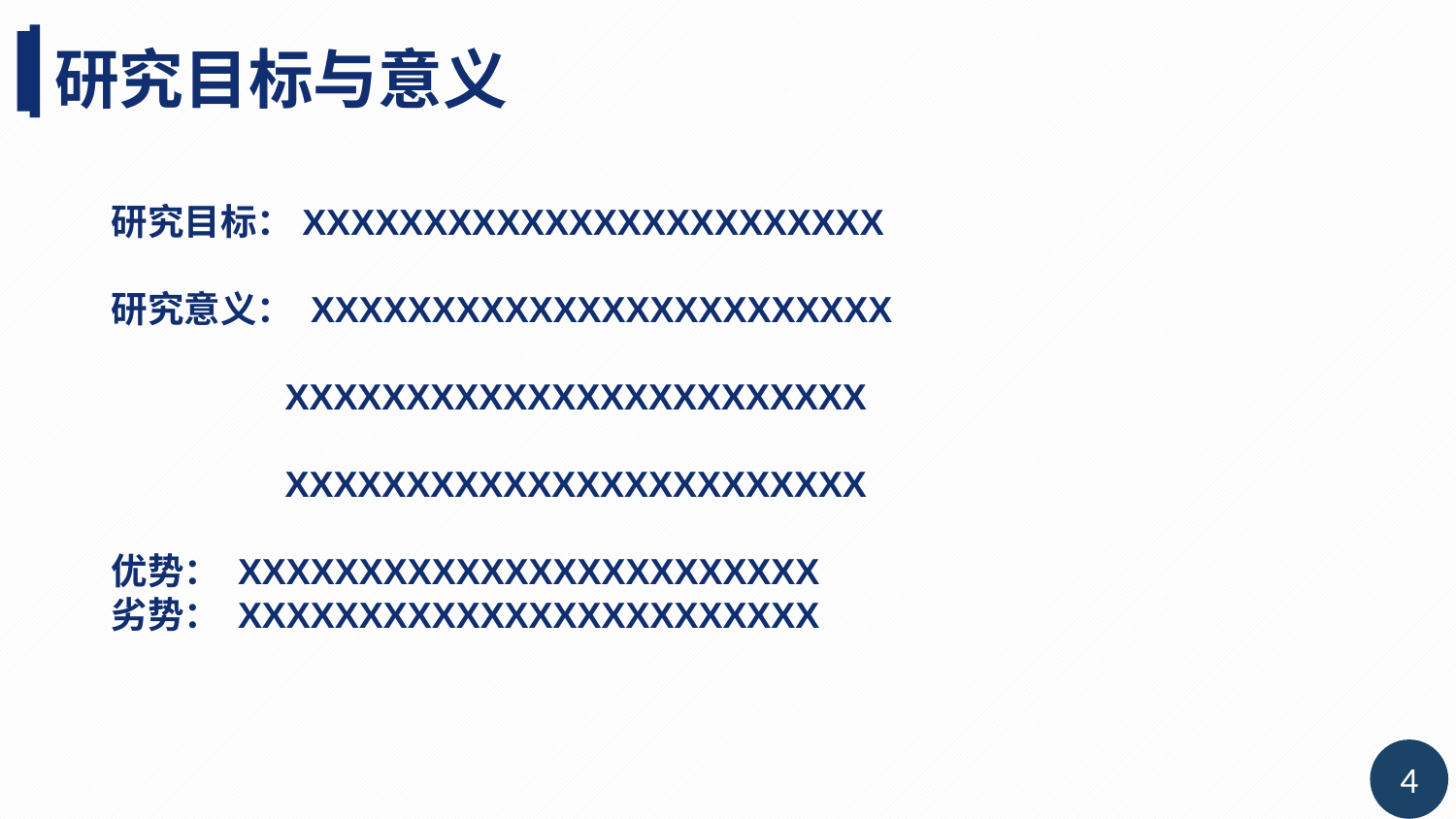

研究目标与意义
研究目标：XXXXXXXXXXXXXXXXXXXXXXXX

研究意义： XXXXXXXXXXXXXXXXXXXXXXXX

                 XXXXXXXXXXXXXXXXXXXXXXXX

                 XXXXXXXXXXXXXXXXXXXXXXXX

优势： XXXXXXXXXXXXXXXXXXXXXXXX
劣势： XXXXXXXXXXXXXXXXXXXXXXXX
4